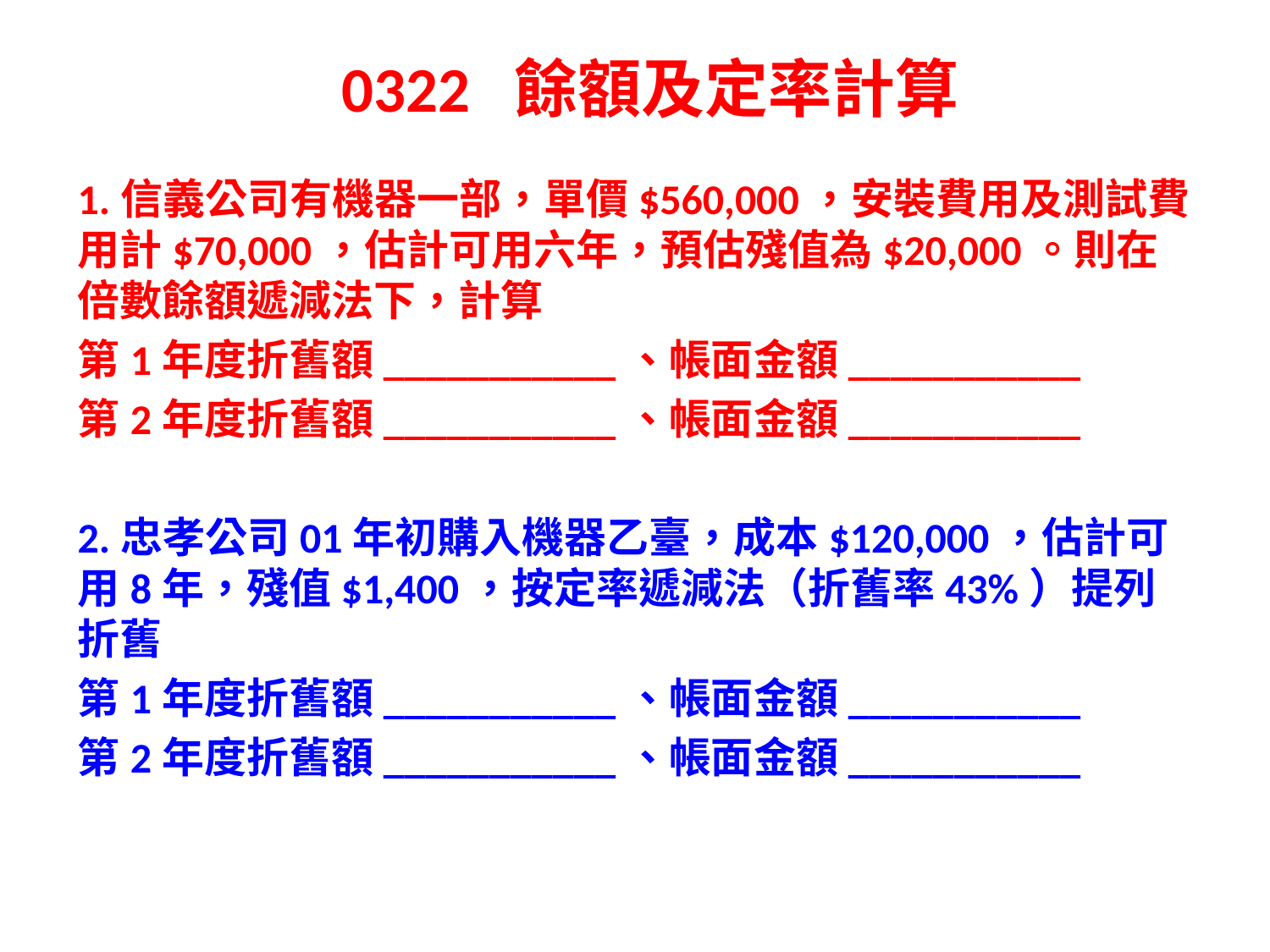

# 0322  餘額及定率計算
1.信義公司有機器一部，單價$560,000，安裝費用及測試費用計$70,000，估計可用六年，預估殘值為$20,000。則在倍數餘額遞減法下，計算
第1年度折舊額___________、帳面金額___________
第2年度折舊額___________、帳面金額___________

2.忠孝公司01年初購入機器乙臺，成本$120,000，估計可用8年，殘值$1,400，按定率遞減法（折舊率43%）提列折舊
第1年度折舊額___________、帳面金額___________
第2年度折舊額___________、帳面金額___________